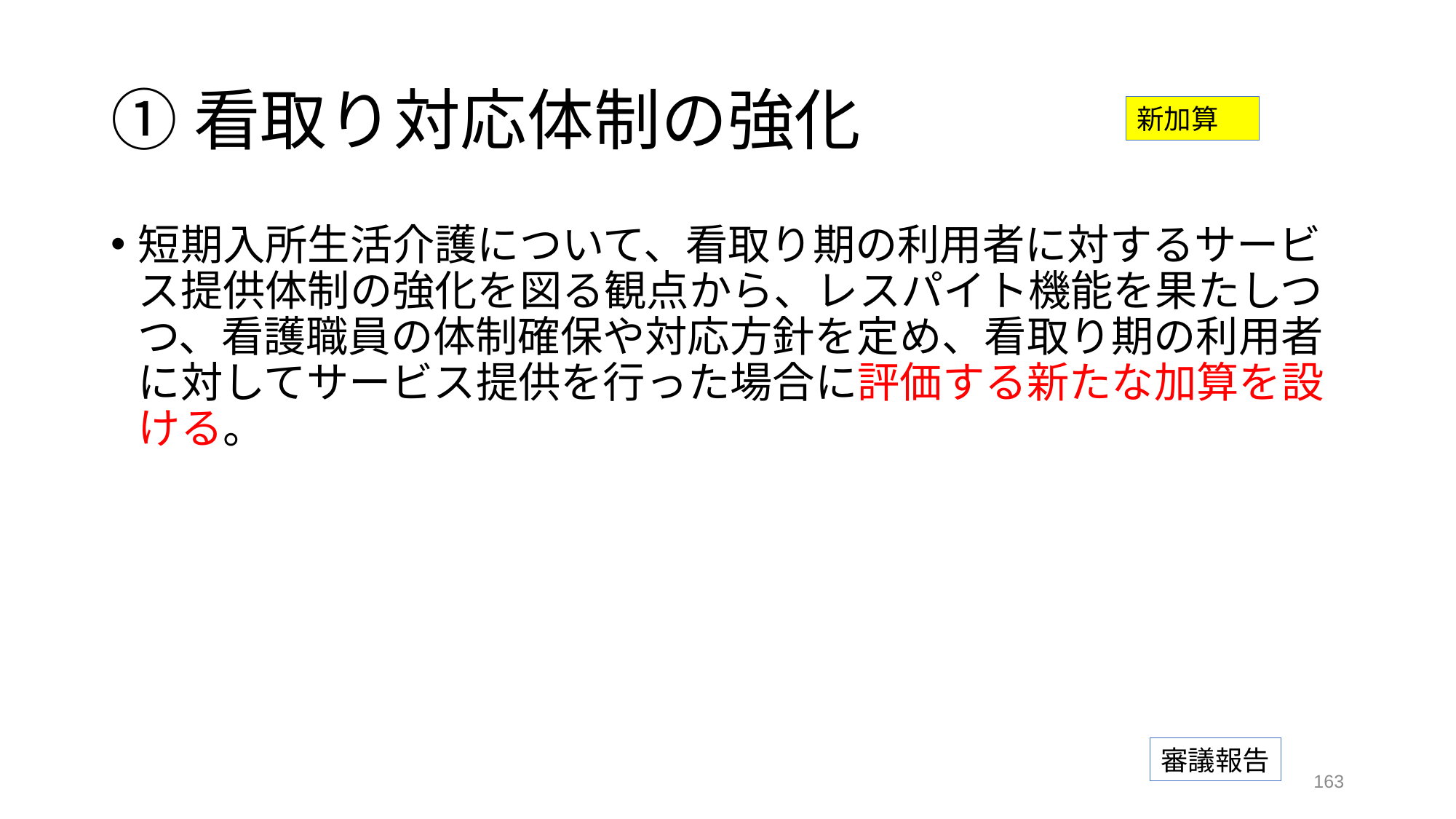

# ①看取り対応体制の強化
新加算
短期入所生活介護について、看取り期の利用者に対するサービス提供体制の強化を図る観点から、レスパイト機能を果たしつつ、看護職員の体制確保や対応方針を定め、看取り期の利用者に対してサービス提供を行った場合に評価する新たな加算を設ける。

審議報告
163